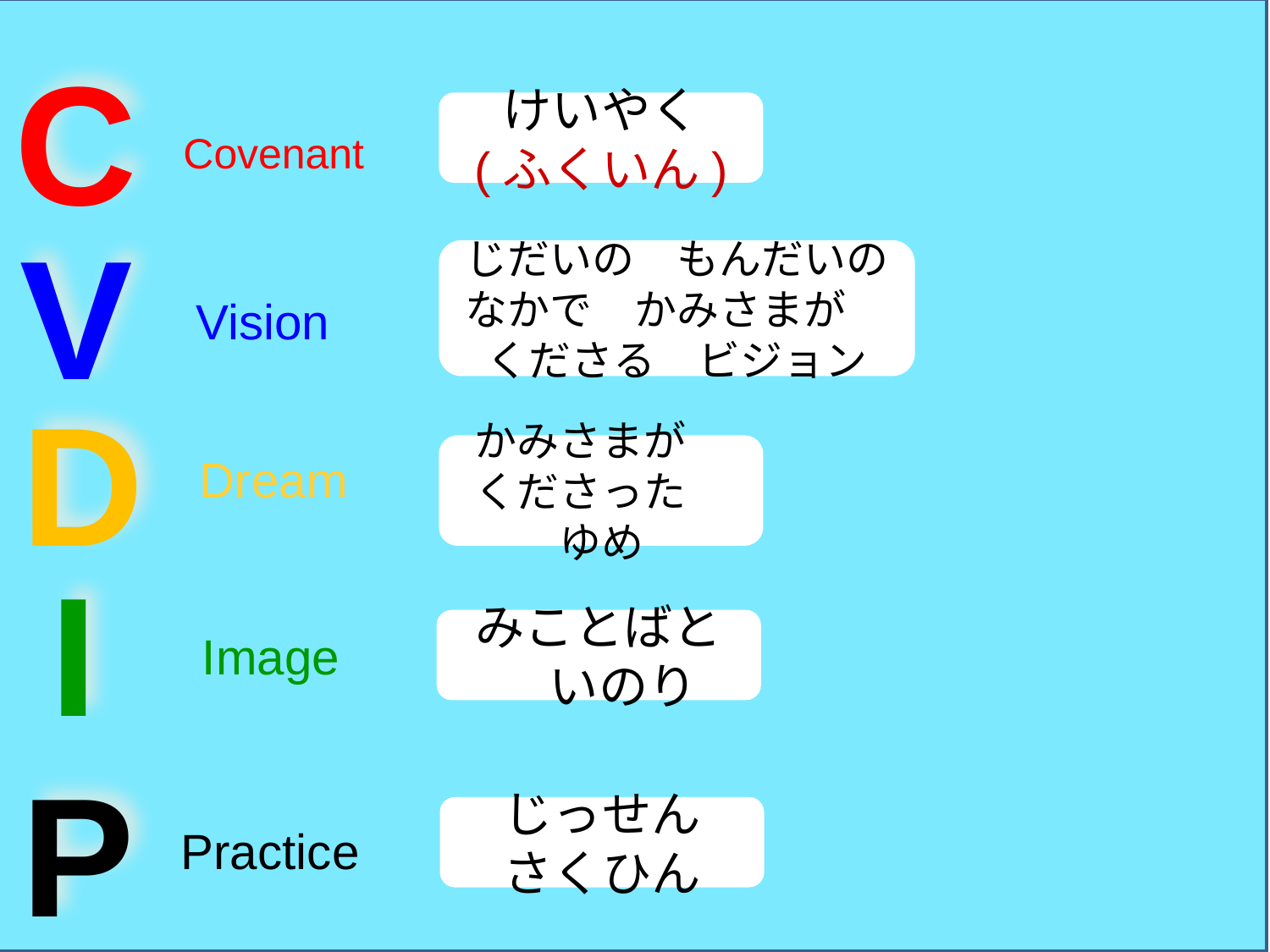

C
けいやく
(ふくいん)
Covenant
V
じだいの　もんだいの
なかで　かみさまが
くださる　ビジョン
Vision
D
かみさまが
くださった　ゆめ
Dream
I
みことばと　いのり
Image
P
じっせん
さくひん
Practice